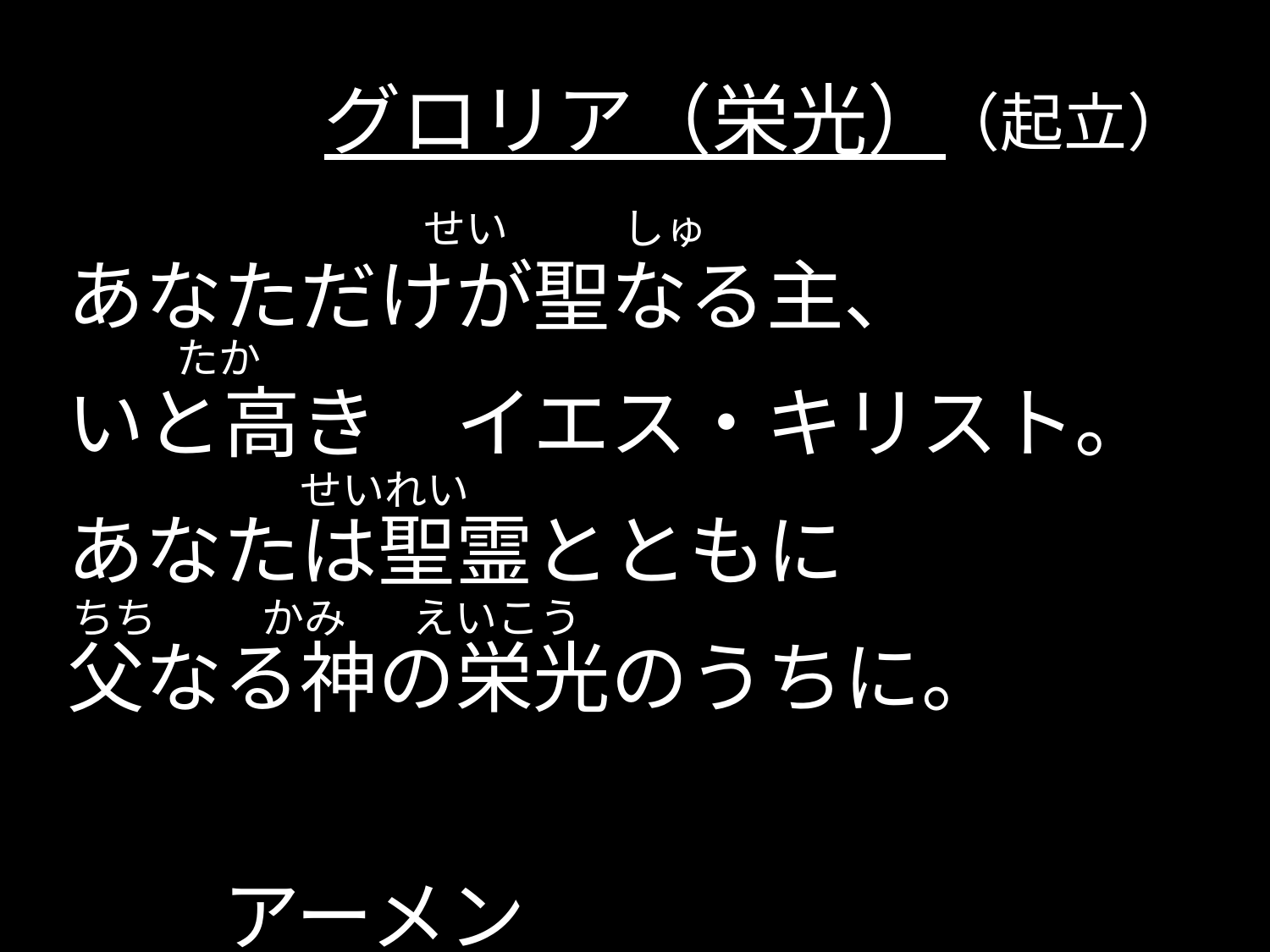

# グロリア（栄光）
（起立）
                                          せい            しゅ
あなただけが聖なる主、
いと高き　イエス・キリスト。
あなたは聖霊とともに
父なる神の栄光のうちに。
　　　　　　　　　　　　　　　　アーメン
                たか
                             せいれい
     ちち           かみ       えいこう